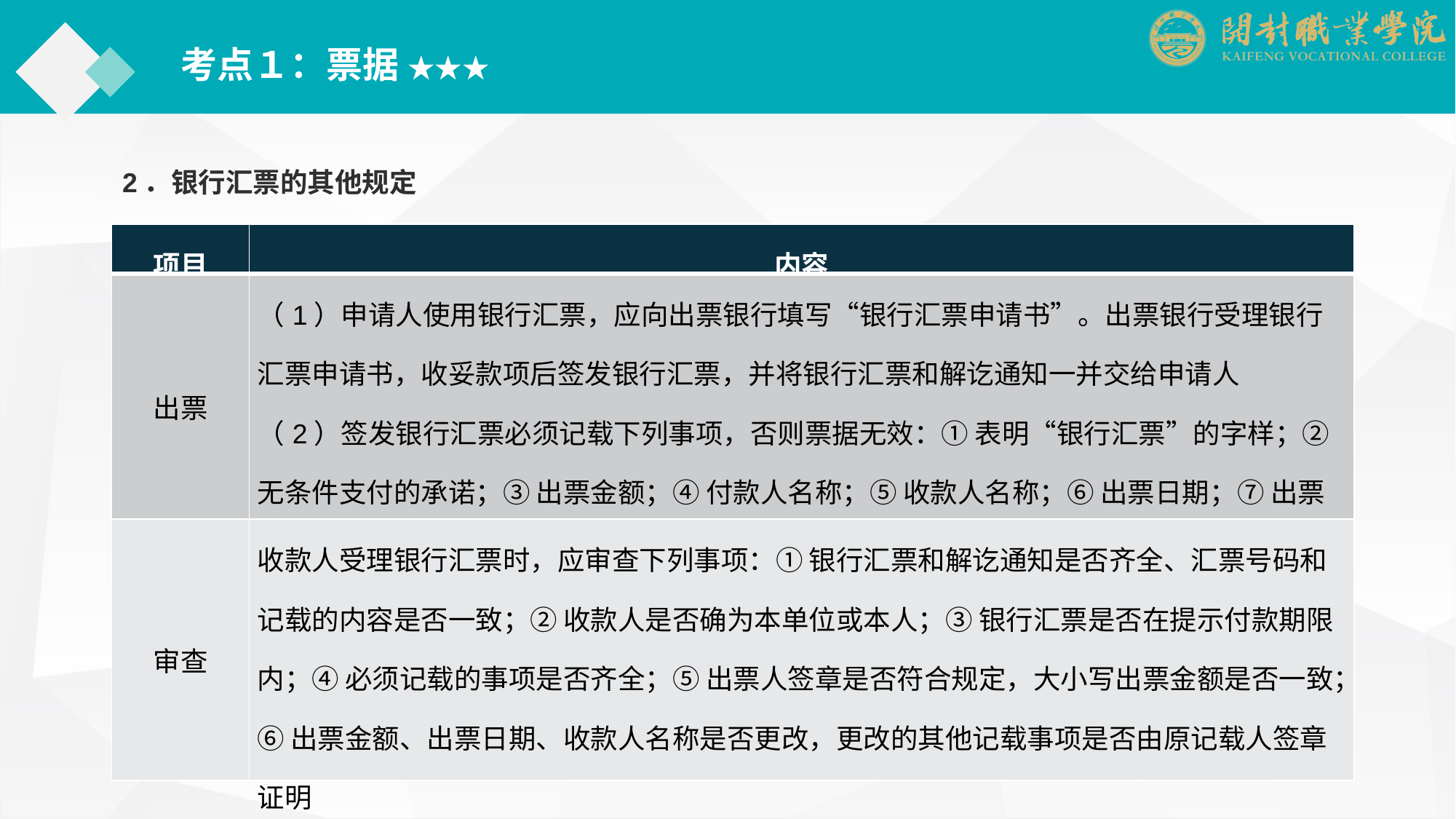

考点１：票据 ★★★
2．银行汇票的其他规定
| 项目 | 内容 |
| --- | --- |
| 出票 | （1）申请人使用银行汇票，应向出票银行填写“银行汇票申请书”。出票银行受理银行汇票申请书，收妥款项后签发银行汇票，并将银行汇票和解讫通知一并交给申请人 （2）签发银行汇票必须记载下列事项，否则票据无效：① 表明“银行汇票”的字样；② 无条件支付的承诺；③ 出票金额；④ 付款人名称；⑤ 收款人名称；⑥ 出票日期；⑦ 出票人签章 |
| 审查 | 收款人受理银行汇票时，应审查下列事项：① 银行汇票和解讫通知是否齐全、汇票号码和记载的内容是否一致；② 收款人是否确为本单位或本人；③ 银行汇票是否在提示付款期限内；④ 必须记载的事项是否齐全；⑤ 出票人签章是否符合规定，大小写出票金额是否一致；⑥ 出票金额、出票日期、收款人名称是否更改，更改的其他记载事项是否由原记载人签章证明 |